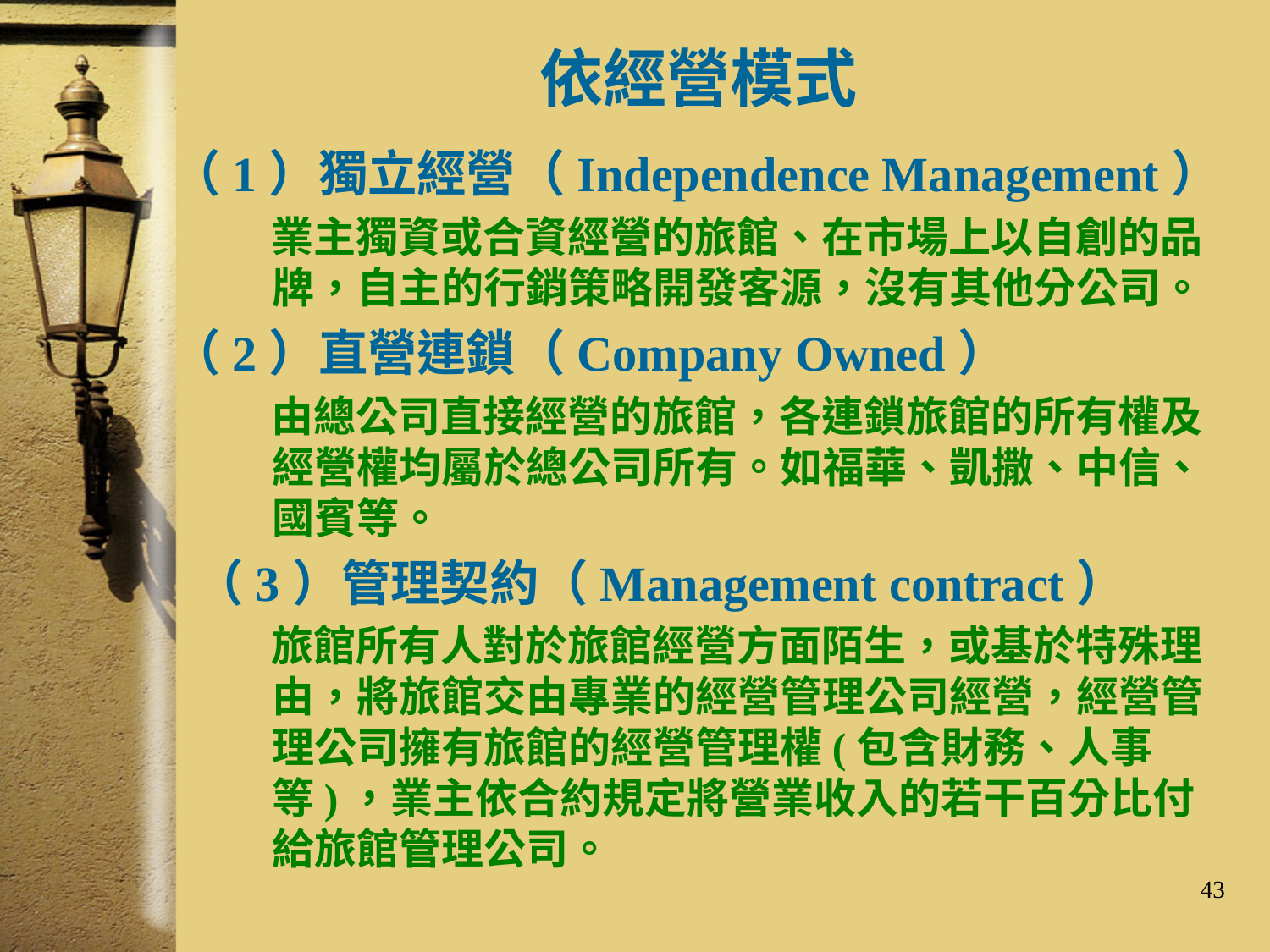

# 依經營模式
（1）獨立經營（Independence Management）
業主獨資或合資經營的旅館、在市場上以自創的品牌，自主的行銷策略開發客源，沒有其他分公司。
（2）直營連鎖（Company Owned）
由總公司直接經營的旅館，各連鎖旅館的所有權及經營權均屬於總公司所有。如福華、凱撒、中信、國賓等。
 （3）管理契約（Management contract）
旅館所有人對於旅館經營方面陌生，或基於特殊理由，將旅館交由專業的經營管理公司經營，經營管理公司擁有旅館的經營管理權(包含財務、人事等)，業主依合約規定將營業收入的若干百分比付給旅館管理公司。
43